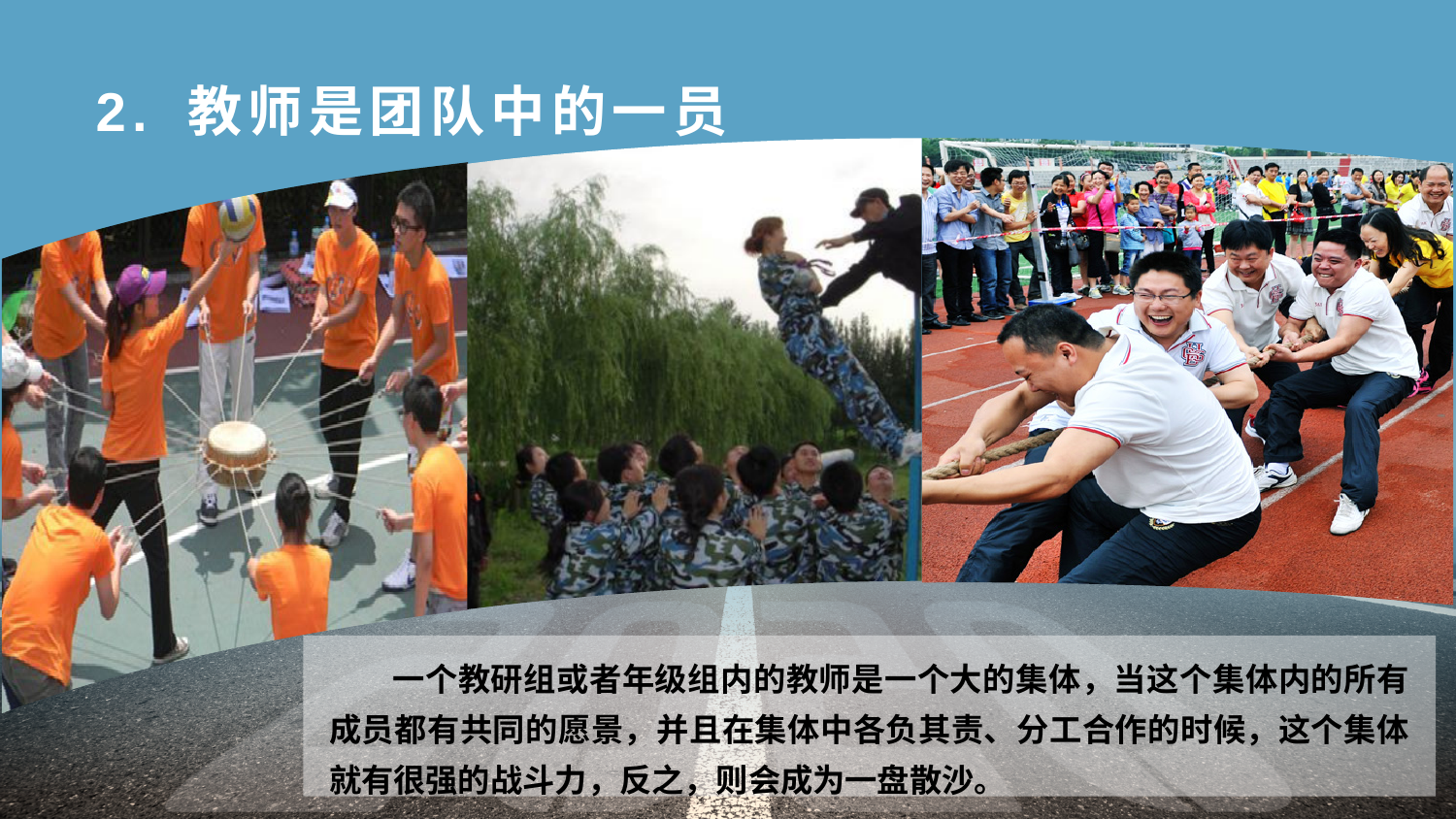

2. 教师是团队中的一员

       一个教研组或者年级组内的教师是一个大的集体，当这个集体内的所有成员都有共同的愿景，并且在集体中各负其责、分工合作的时候，这个集体就有很强的战斗力，反之，则会成为一盘散沙。